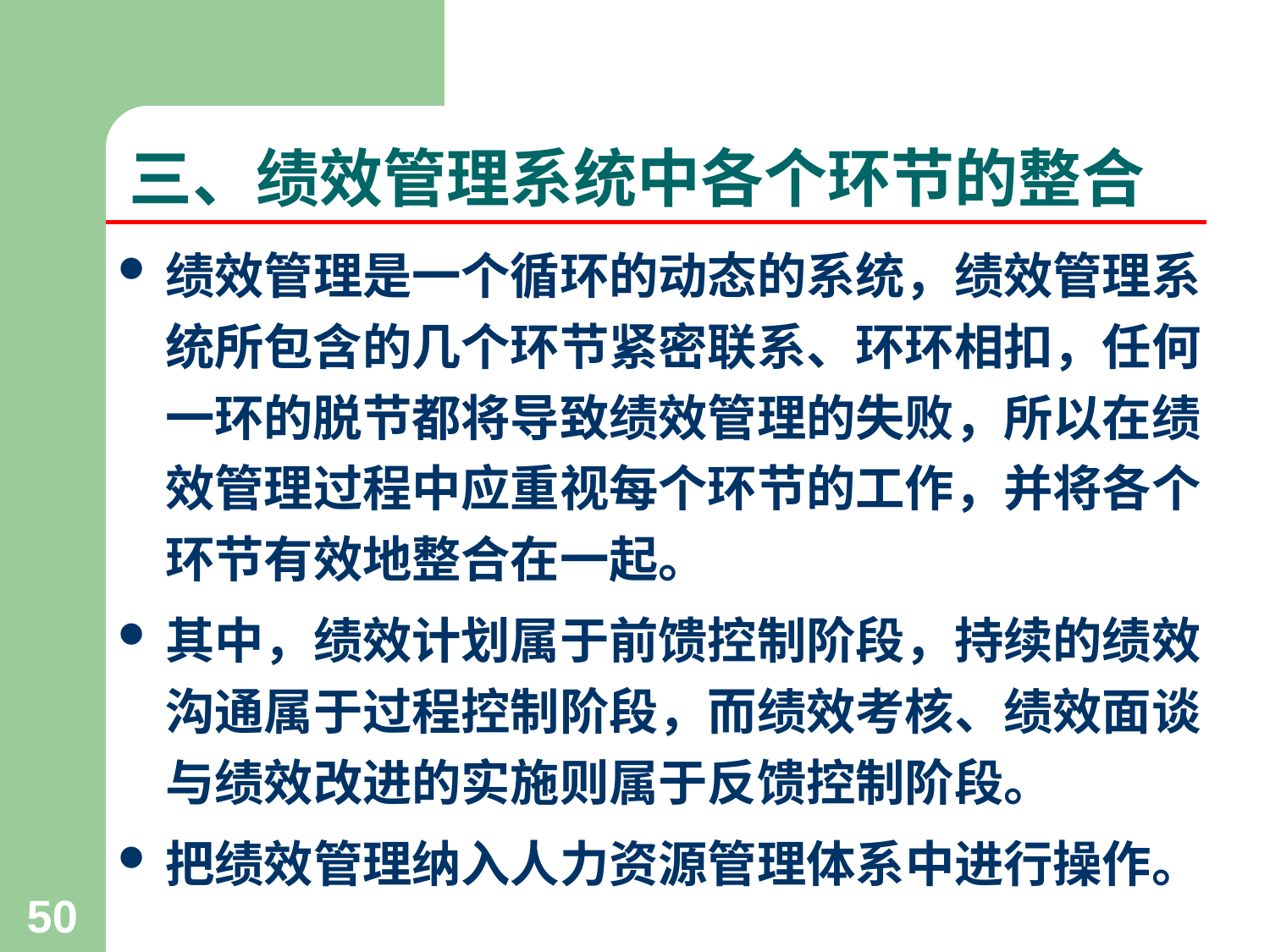

三、绩效管理系统中各个环节的整合
绩效管理是一个循环的动态的系统，绩效管理系统所包含的几个环节紧密联系、环环相扣，任何一环的脱节都将导致绩效管理的失败，所以在绩效管理过程中应重视每个环节的工作，并将各个环节有效地整合在一起。
其中，绩效计划属于前馈控制阶段，持续的绩效沟通属于过程控制阶段，而绩效考核、绩效面谈与绩效改进的实施则属于反馈控制阶段。
把绩效管理纳入人力资源管理体系中进行操作。
# 50